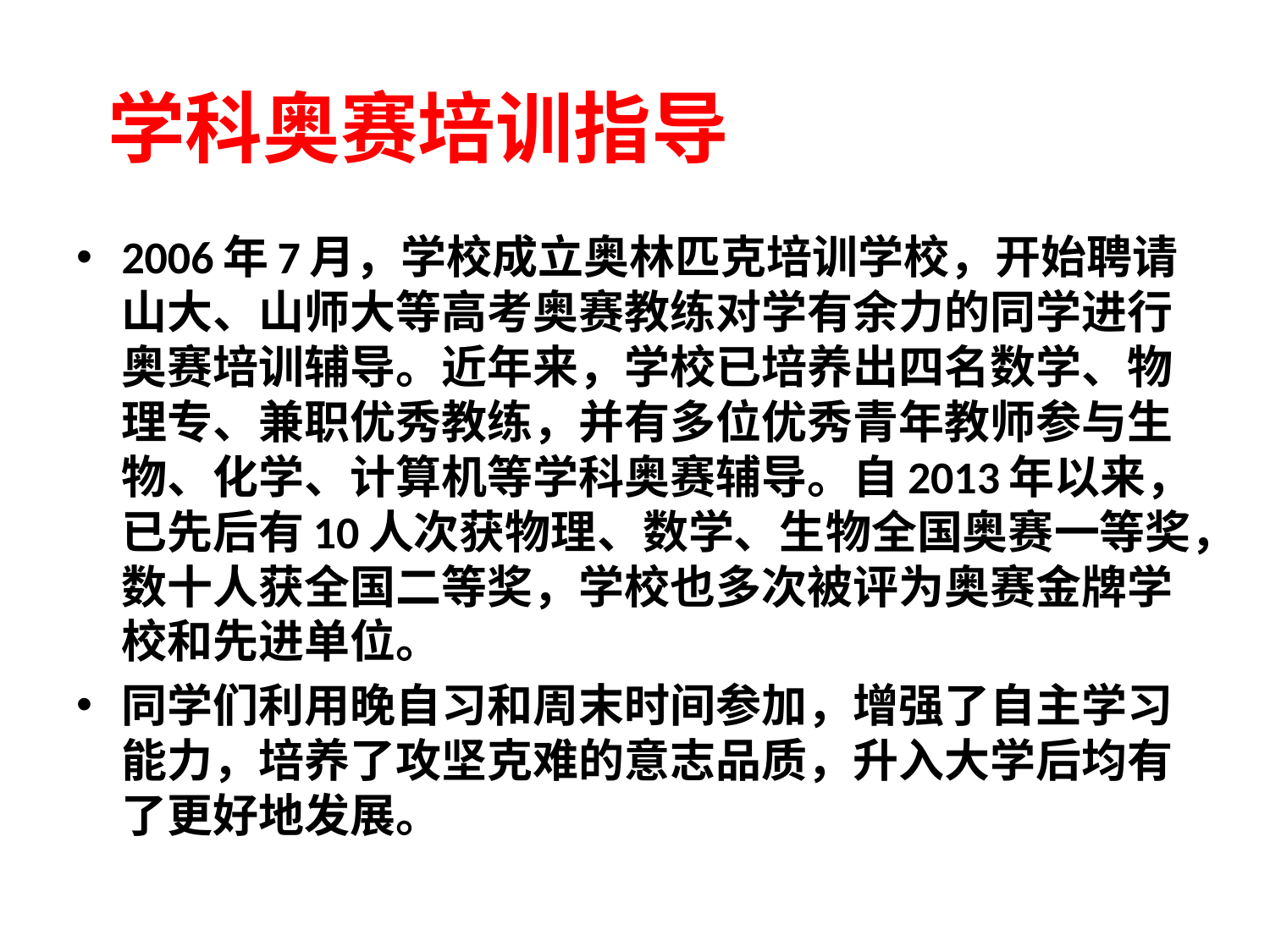

# 学科奥赛培训指导
2006年7月，学校成立奥林匹克培训学校，开始聘请山大、山师大等高考奥赛教练对学有余力的同学进行奥赛培训辅导。近年来，学校已培养出四名数学、物理专、兼职优秀教练，并有多位优秀青年教师参与生物、化学、计算机等学科奥赛辅导。自2013年以来，已先后有10人次获物理、数学、生物全国奥赛一等奖，数十人获全国二等奖，学校也多次被评为奥赛金牌学校和先进单位。
同学们利用晚自习和周末时间参加，增强了自主学习能力，培养了攻坚克难的意志品质，升入大学后均有了更好地发展。